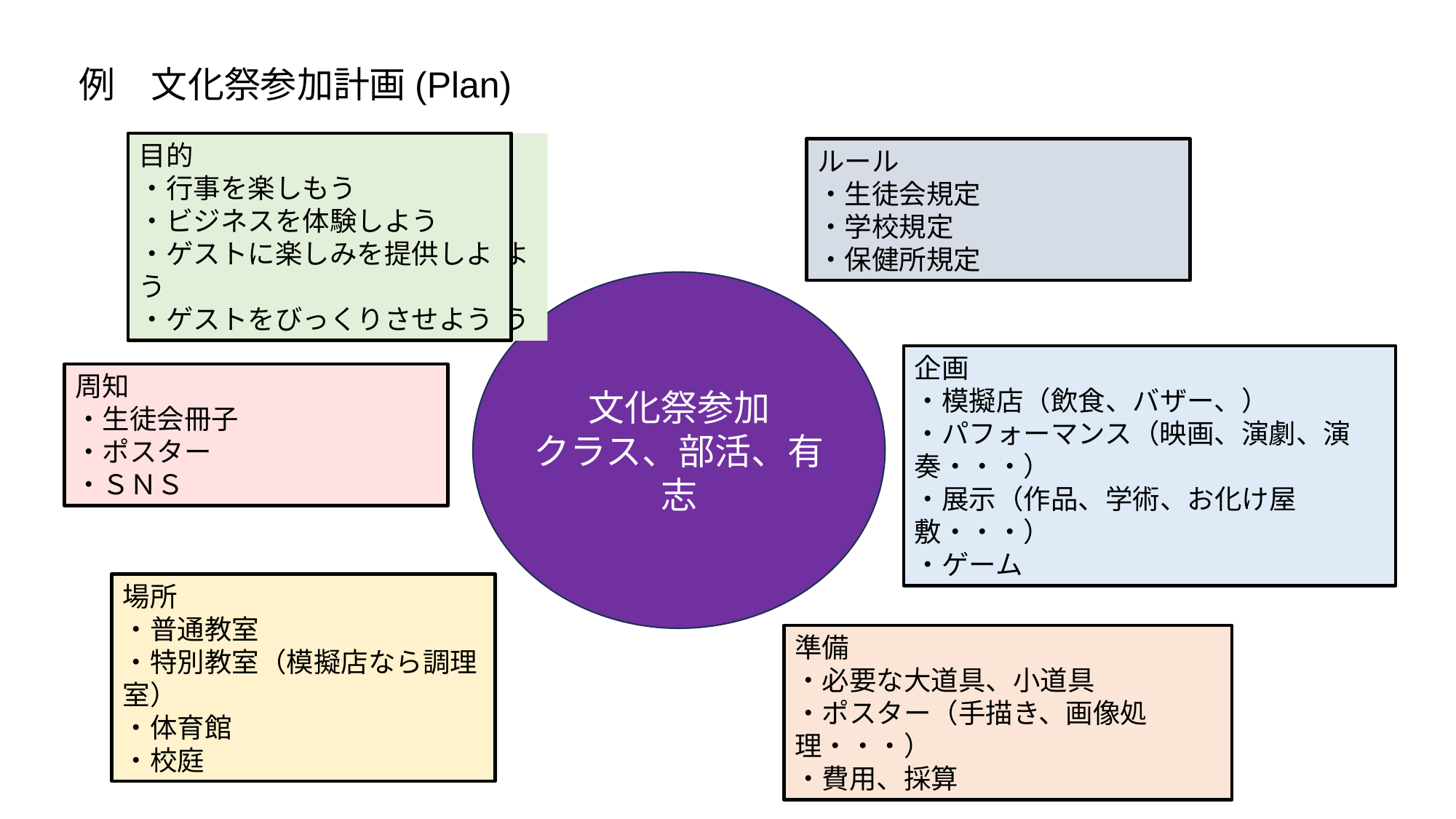

例　文化祭参加計画(Plan)
目的
・行事を楽しもう
・ビジネスを体験しよう
・ゲストに楽しみを提供しよう
・ゲストをびっくりさせよう
目的
・行事を楽しもう
・ビジネスを体験しよう
・ゲストに楽しみを提供しよう
・ゲストをびっくりさせよう
ルール
・生徒会規定
・学校規定
・保健所規定
文化祭参加
クラス、部活、有志
企画
・模擬店（飲食、バザー、）
・パフォーマンス（映画、演劇、演奏・・・）
・展示（作品、学術、お化け屋敷・・・）
・ゲーム
周知
・生徒会冊子
・ポスター
・ＳＮＳ
周知
・生徒会冊子
・ポスター
・ＳＮＳ
場所
・普通教室
・特別教室（模擬店なら調理室）
・体育館
・校庭
場所
・普通教室
・特別教室（模擬店なら調理室）
・体育館
・校庭
準備
・必要な大道具、小道具
・ポスター（手描き、画像処理・・・）
・費用、採算